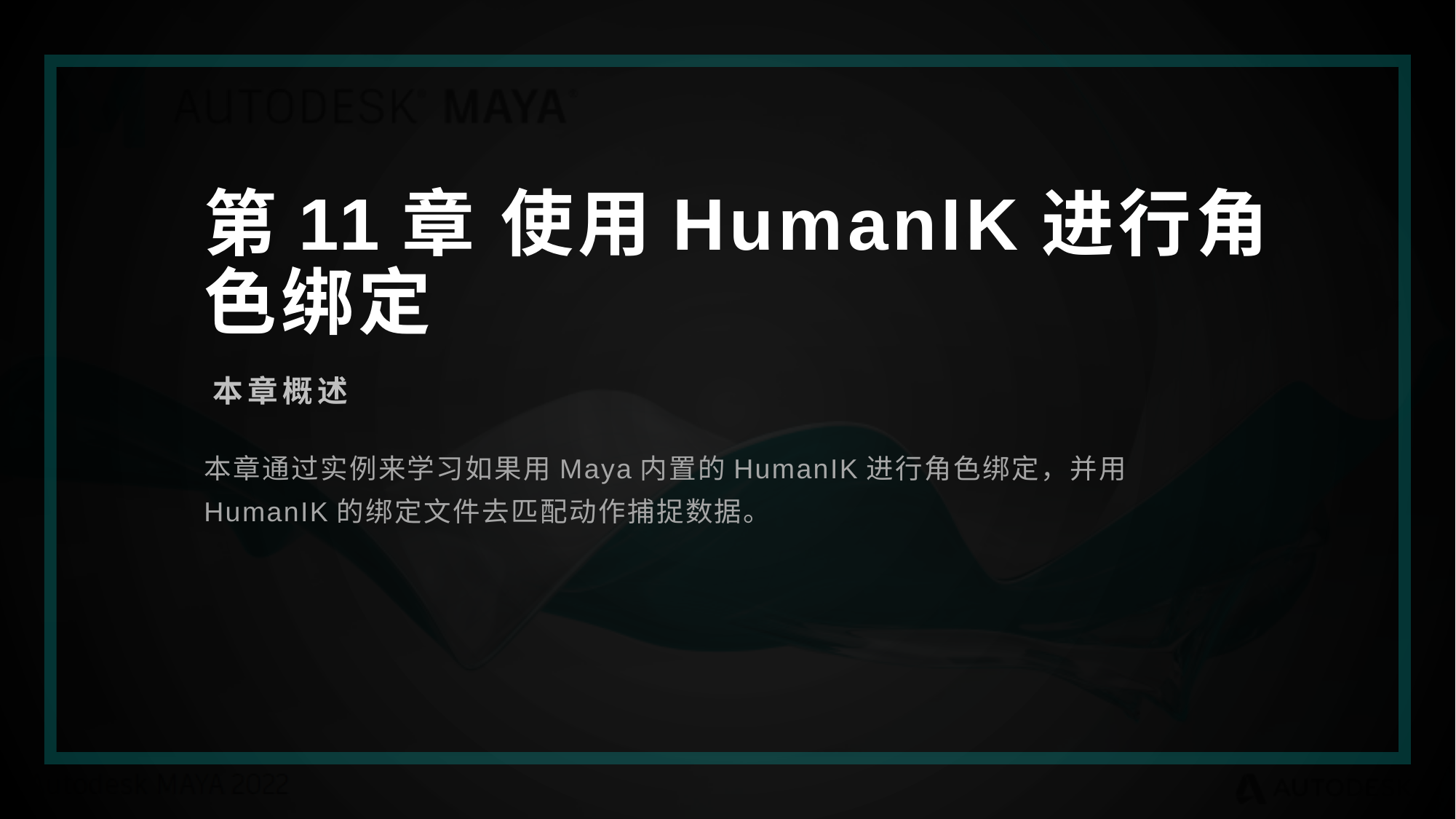

第11章 使用HumanIK进行角色绑定
本章通过实例来学习如果用Maya内置的HumanIK进行角色绑定，并用HumanIK的绑定文件去匹配动作捕捉数据。